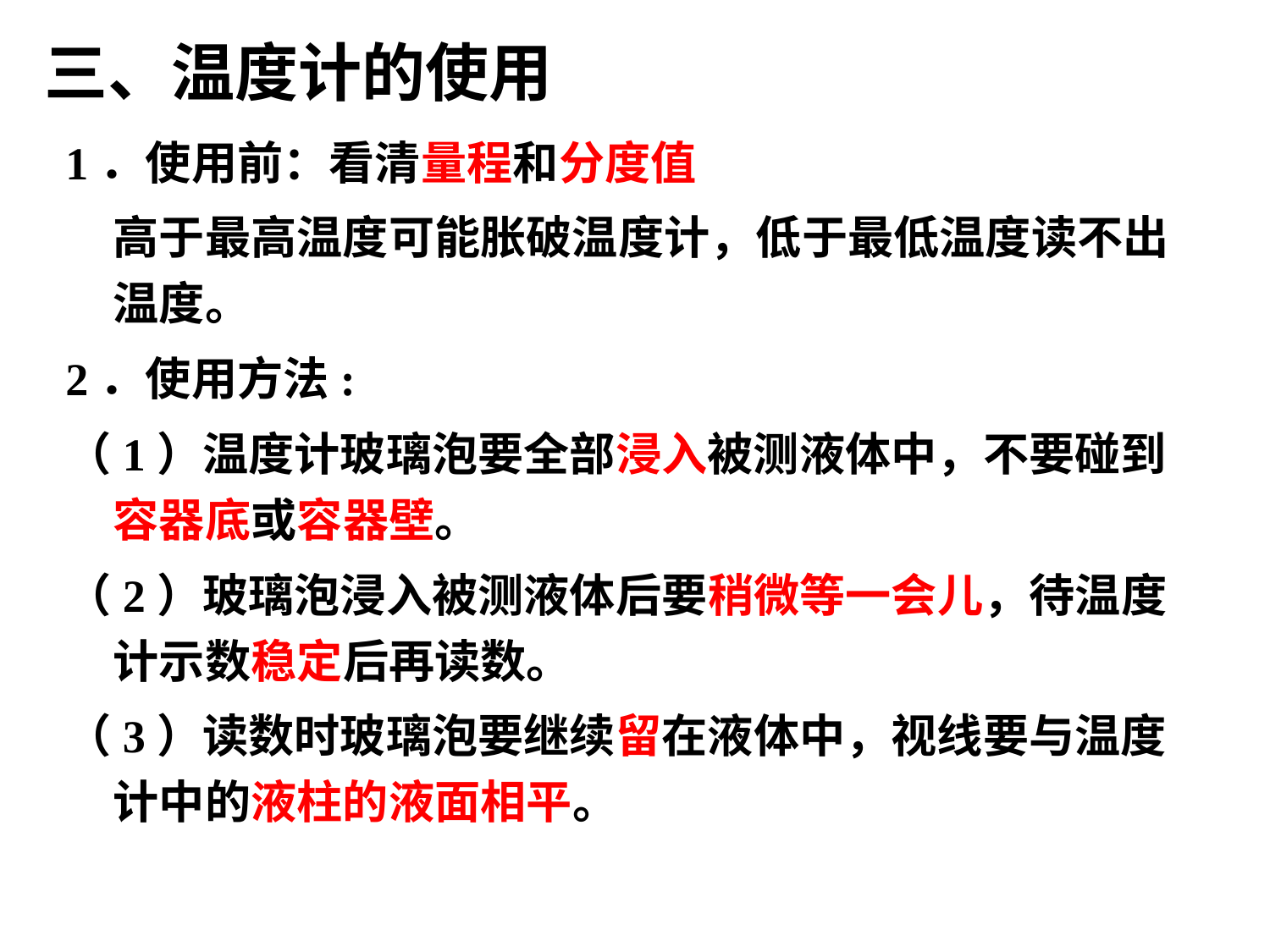

# 三、温度计的使用
1．使用前：看清量程和分度值
高于最高温度可能胀破温度计，低于最低温度读不出温度。
2．使用方法:
（1）温度计玻璃泡要全部浸入被测液体中，不要碰到容器底或容器壁。
（2）玻璃泡浸入被测液体后要稍微等一会儿，待温度计示数稳定后再读数。
（3）读数时玻璃泡要继续留在液体中，视线要与温度计中的液柱的液面相平。